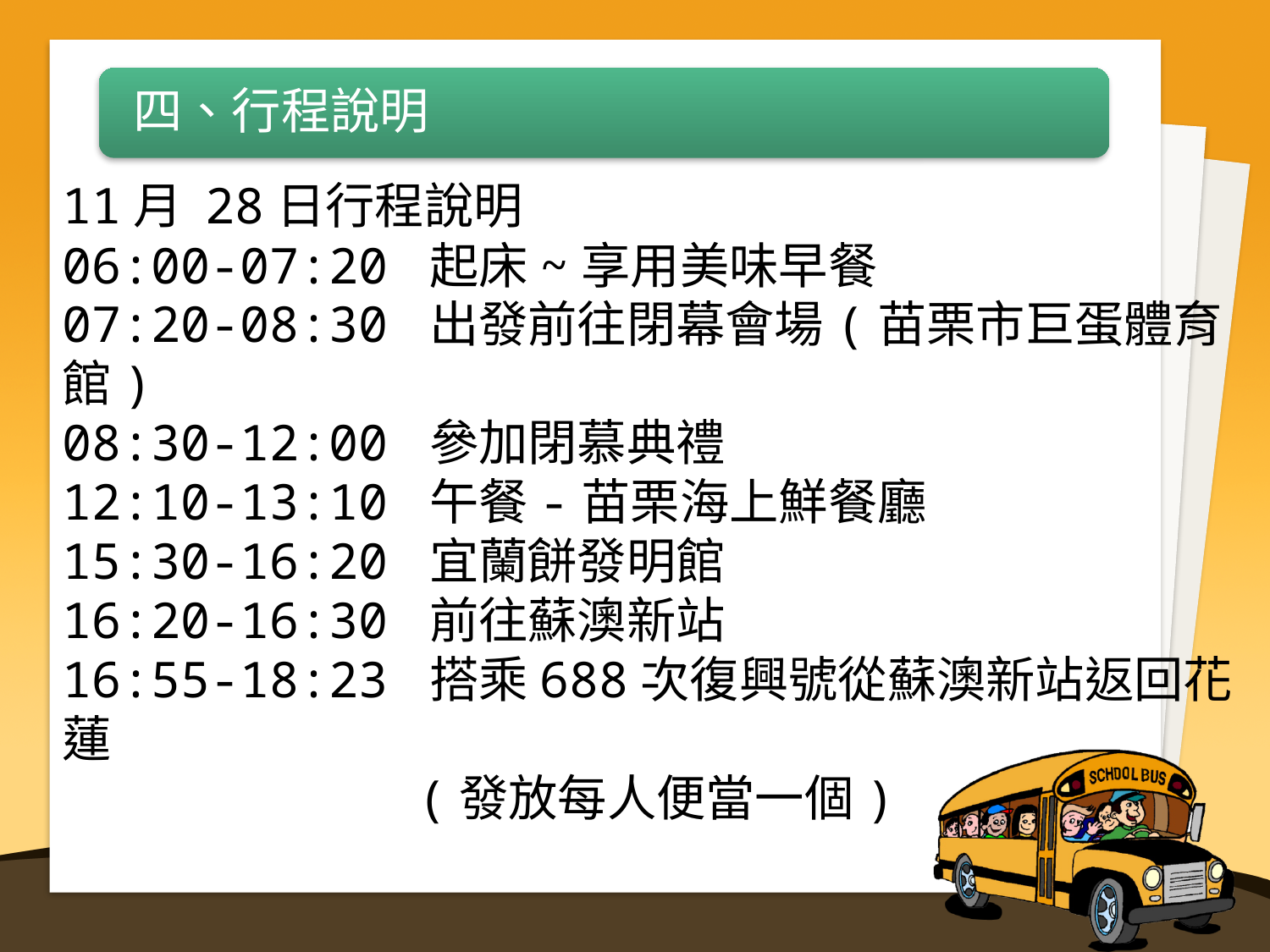

四、行程說明
11月 28日行程說明
06:00-07:20 起床~享用美味早餐
07:20-08:30 出發前往閉幕會場(苗栗市巨蛋體育館)
08:30-12:00 參加閉慕典禮
12:10-13:10 午餐-苗栗海上鮮餐廳
15:30-16:20 宜蘭餅發明館
16:20-16:30 前往蘇澳新站
16:55-18:23 搭乘688次復興號從蘇澳新站返回花蓮
            (發放每人便當一個)